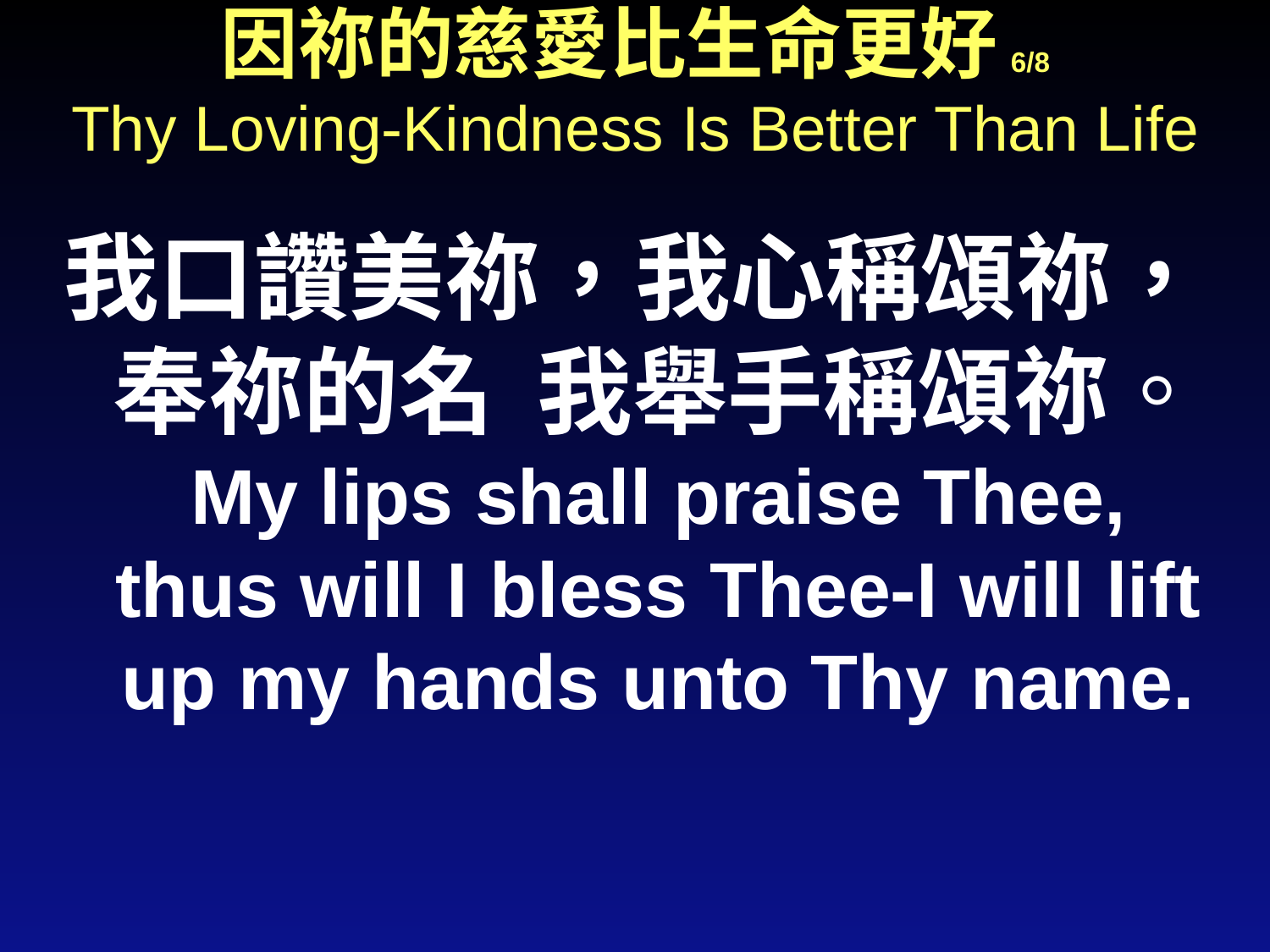

# 因祢的慈愛比生命更好 6/8 Thy Loving-Kindness Is Better Than Life
我口讚美祢，我心稱頌祢，
奉祢的名  我舉手稱頌祢。 My lips shall praise Thee, thus will I bless Thee-I will lift up my hands unto Thy name.